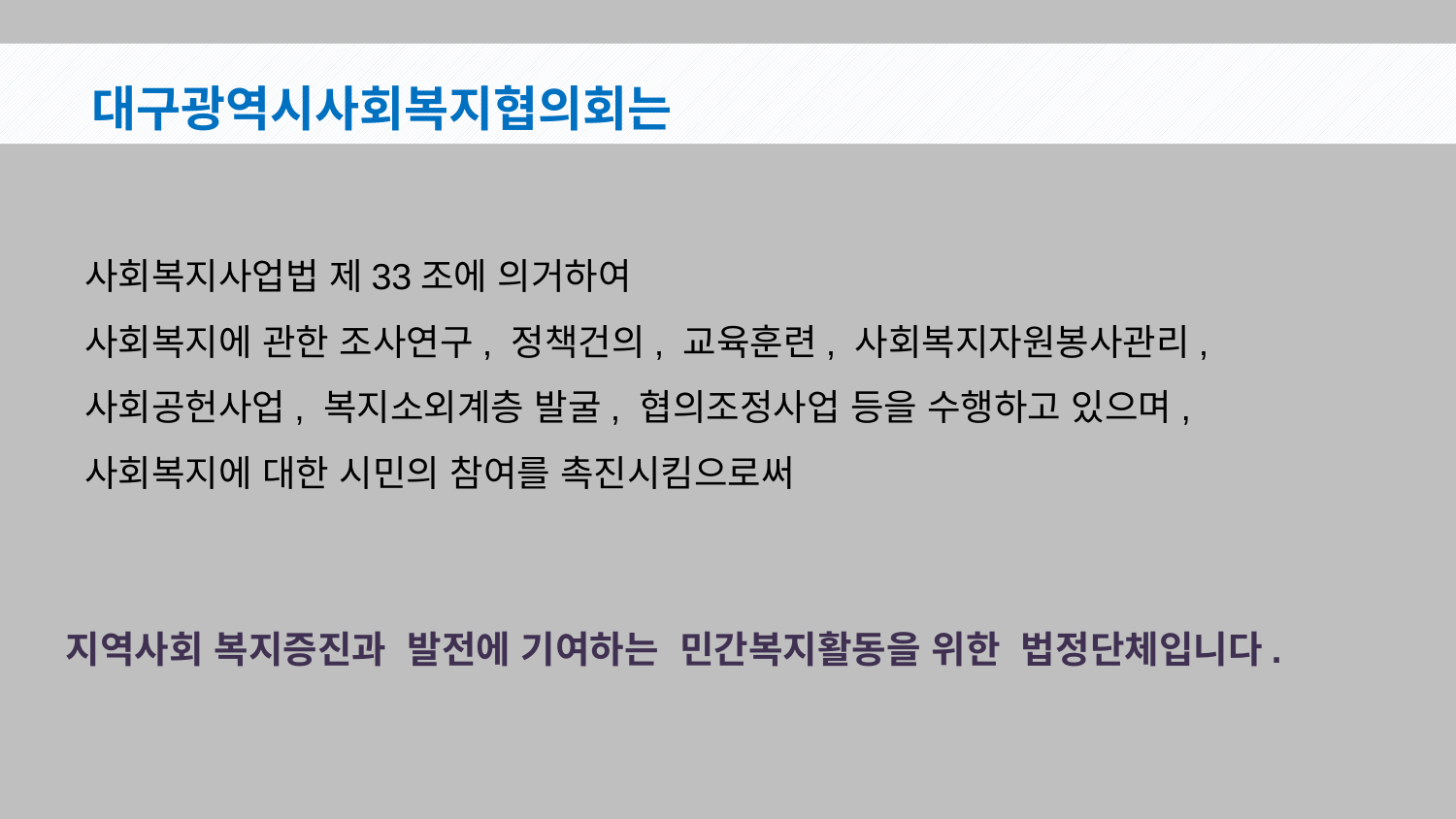

대구광역시사회복지협의회는
 사회복지사업법 제33조에 의거하여
 사회복지에 관한 조사연구, 정책건의, 교육훈련, 사회복지자원봉사관리,
 사회공헌사업, 복지소외계층 발굴, 협의조정사업 등을 수행하고 있으며,
 사회복지에 대한 시민의 참여를 촉진시킴으로써

지역사회 복지증진과  발전에 기여하는  민간복지활동을 위한  법정단체입니다.